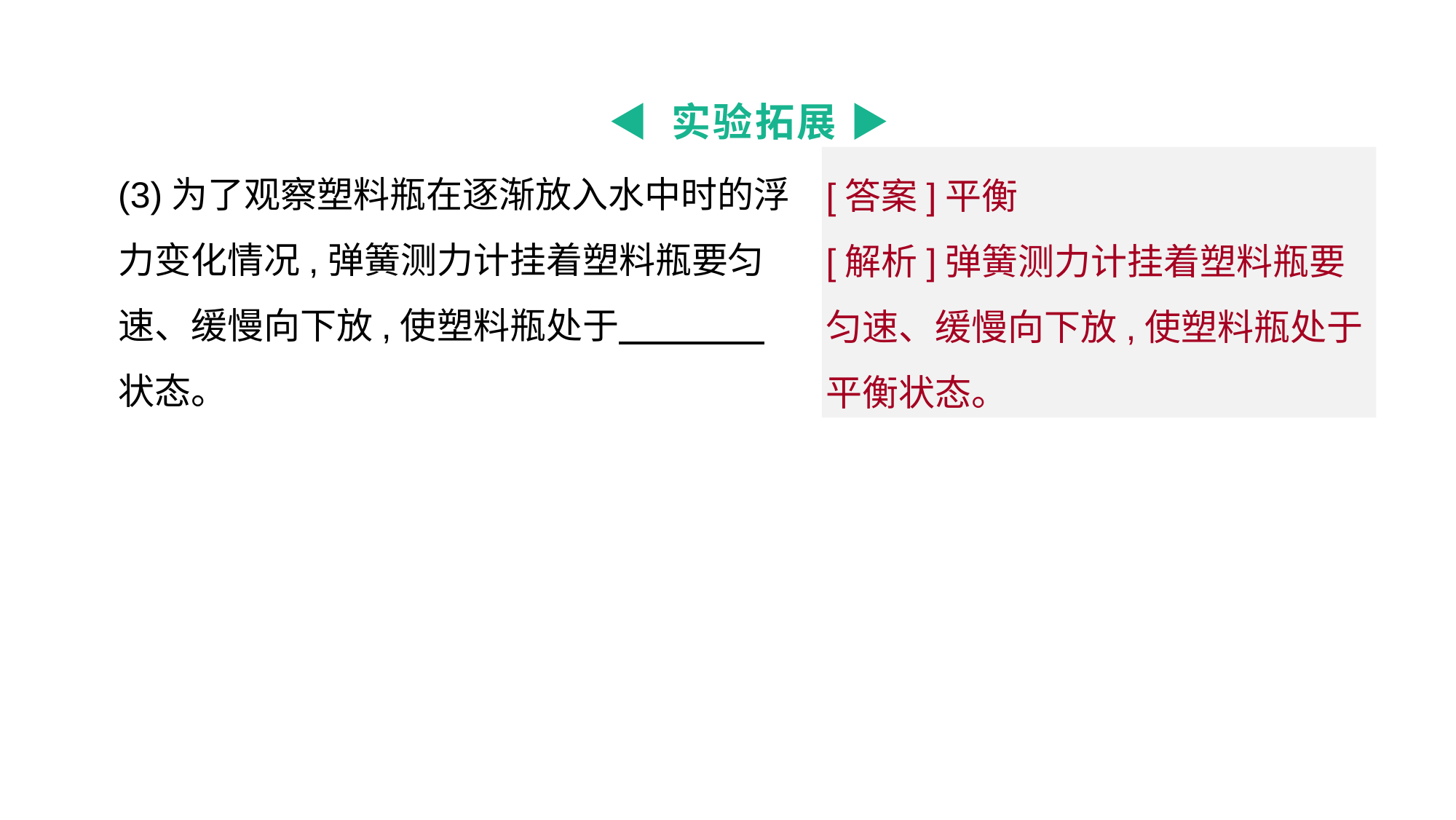

◀ 实验拓展 ▶
(3)为了观察塑料瓶在逐渐放入水中时的浮力变化情况,弹簧测力计挂着塑料瓶要匀速、缓慢向下放,使塑料瓶处于　　　　状态。
[答案]平衡
[解析]弹簧测力计挂着塑料瓶要匀速、缓慢向下放,使塑料瓶处于平衡状态。